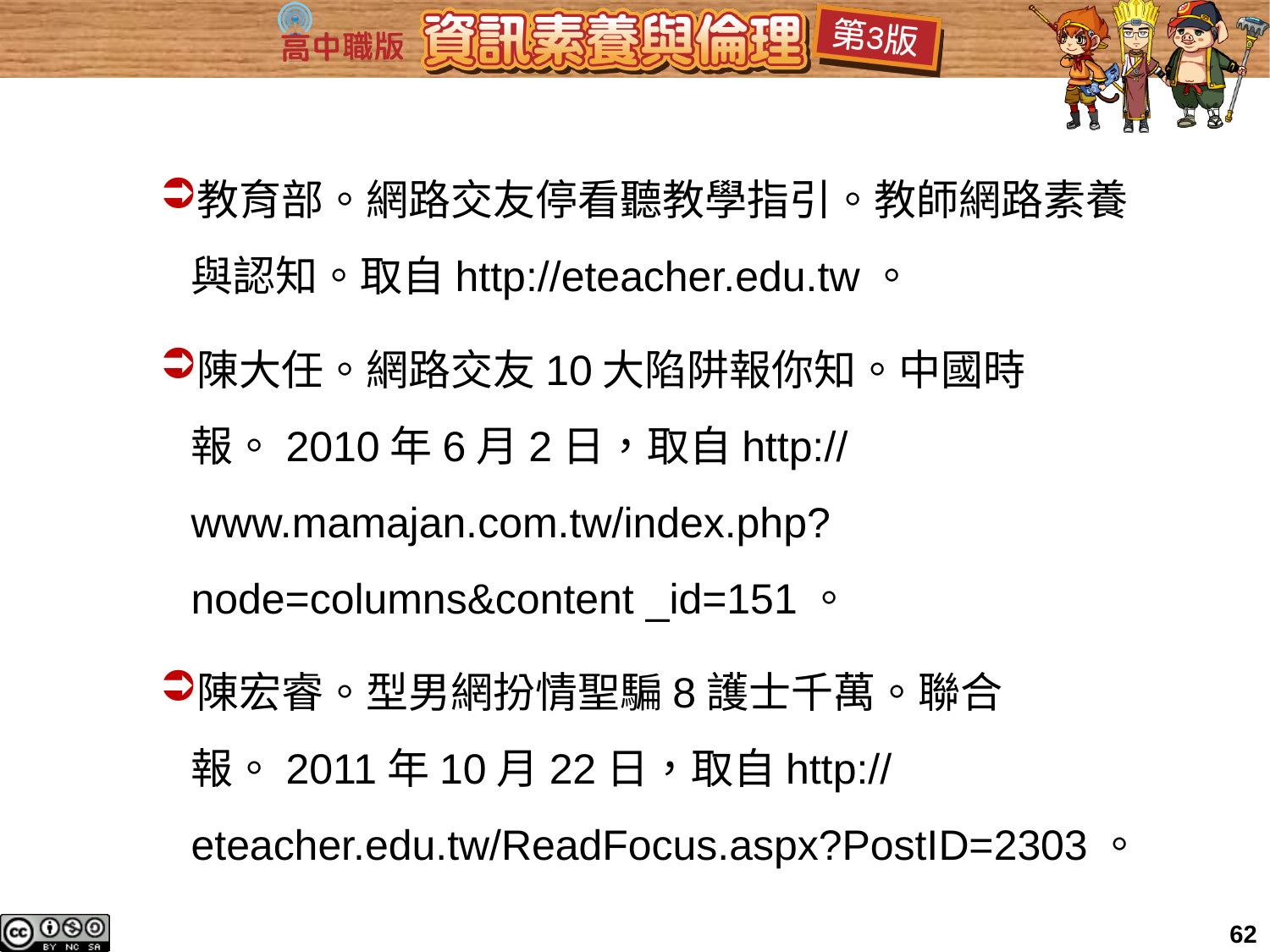

教育部。網路交友停看聽教學指引。教師網路素養與認知。取自http://eteacher.edu.tw。
陳大任。網路交友10大陷阱報你知。中國時報。2010年6月2日，取自http://www.mamajan.com.tw/index.php?node=columns&content _id=151。
陳宏睿。型男網扮情聖騙8護士千萬。聯合報。2011年10月22日，取自http://eteacher.edu.tw/ReadFocus.aspx?PostID=2303。
62